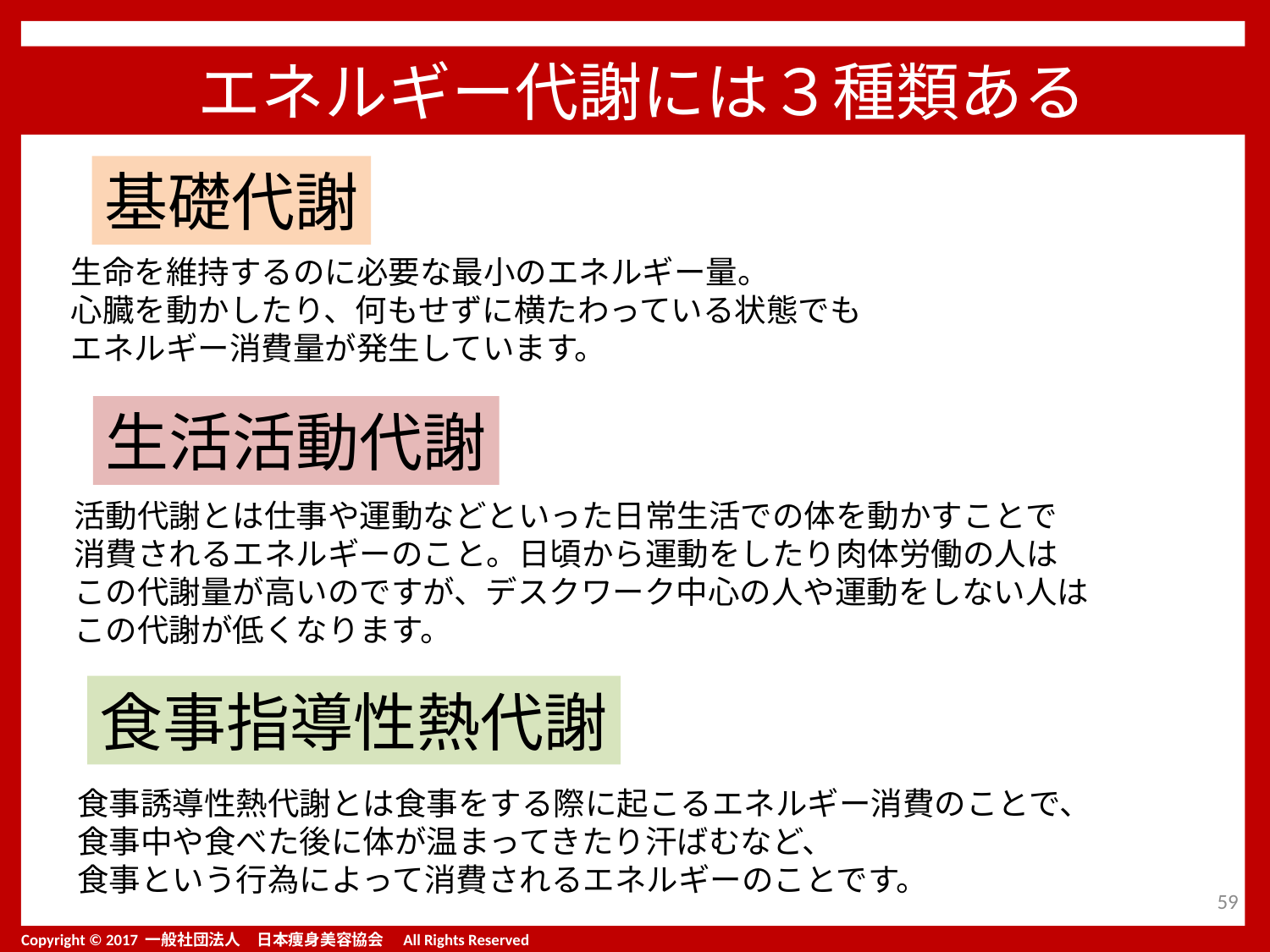

エネルギー代謝には３種類ある
基礎代謝
生命を維持するのに必要な最小のエネルギー量。
心臓を動かしたり、何もせずに横たわっている状態でも
エネルギー消費量が発生しています。
生活活動代謝
活動代謝とは仕事や運動などといった日常生活での体を動かすことで
消費されるエネルギーのこと。日頃から運動をしたり肉体労働の人は
この代謝量が高いのですが、デスクワーク中心の人や運動をしない人は
この代謝が低くなります。
食事指導性熱代謝
食事誘導性熱代謝とは食事をする際に起こるエネルギー消費のことで、
食事中や食べた後に体が温まってきたり汗ばむなど、
食事という行為によって消費されるエネルギーのことです。